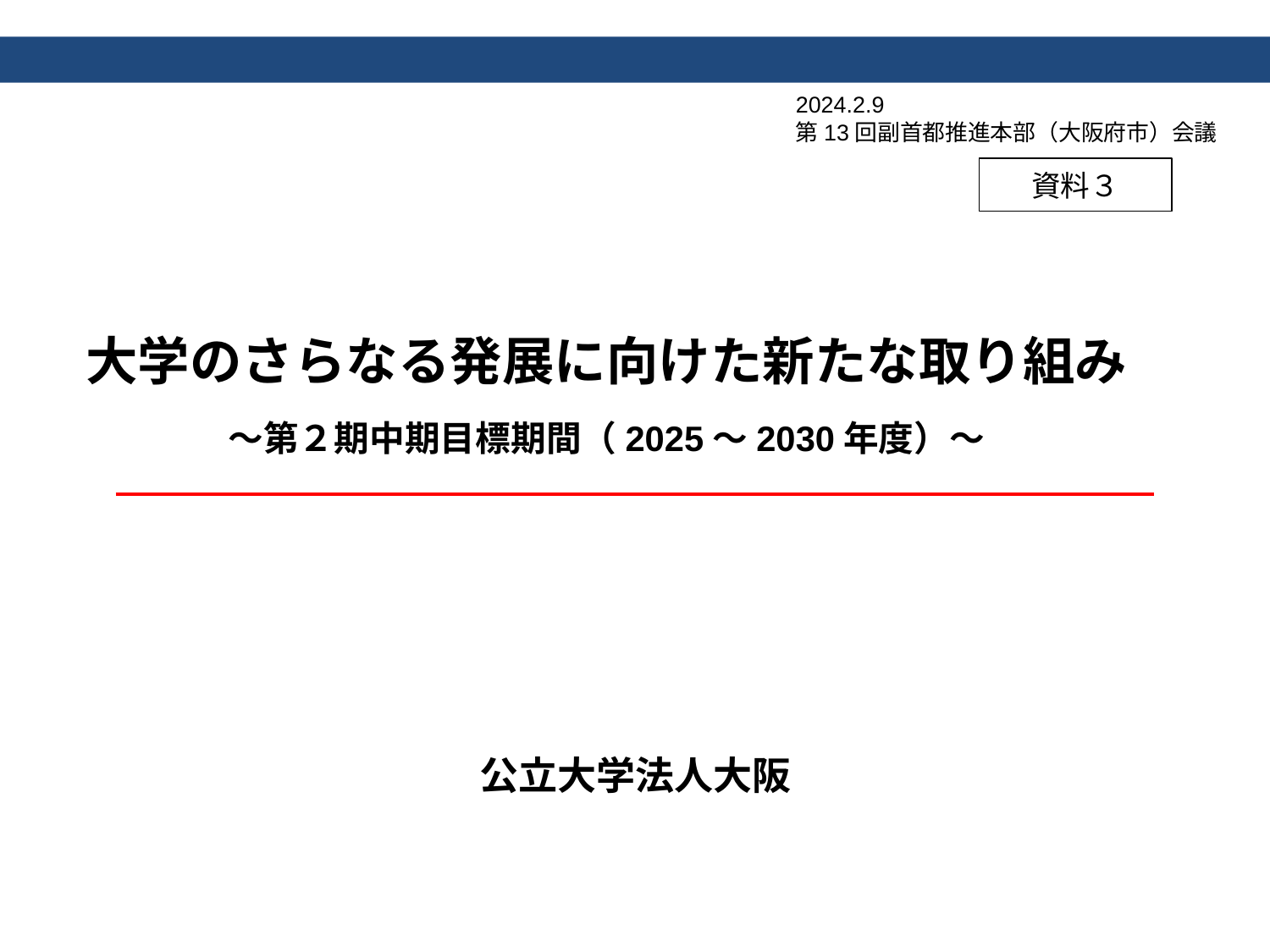

2024.2.9
第13回副首都推進本部（大阪府市）会議
資料３
大学のさらなる発展に向けた新たな取り組み
～第２期中期目標期間（2025～2030年度）～
公立大学法人大阪